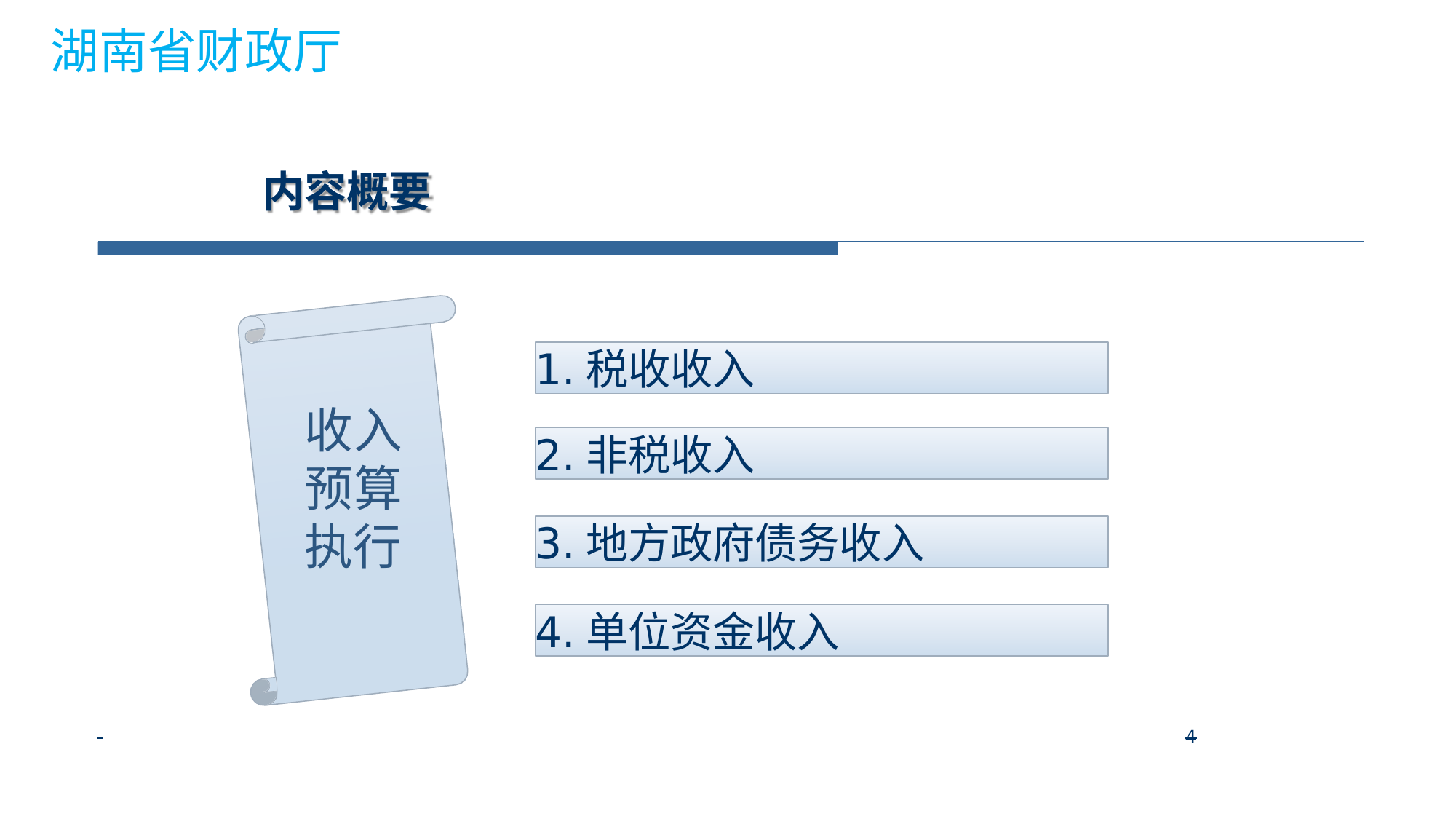

湖南省财政厅

# 内容概要

1.税收收入
收入 预算 执行

2.非税收入

3.地方政府债务收入

4.单位资金收入

 	4